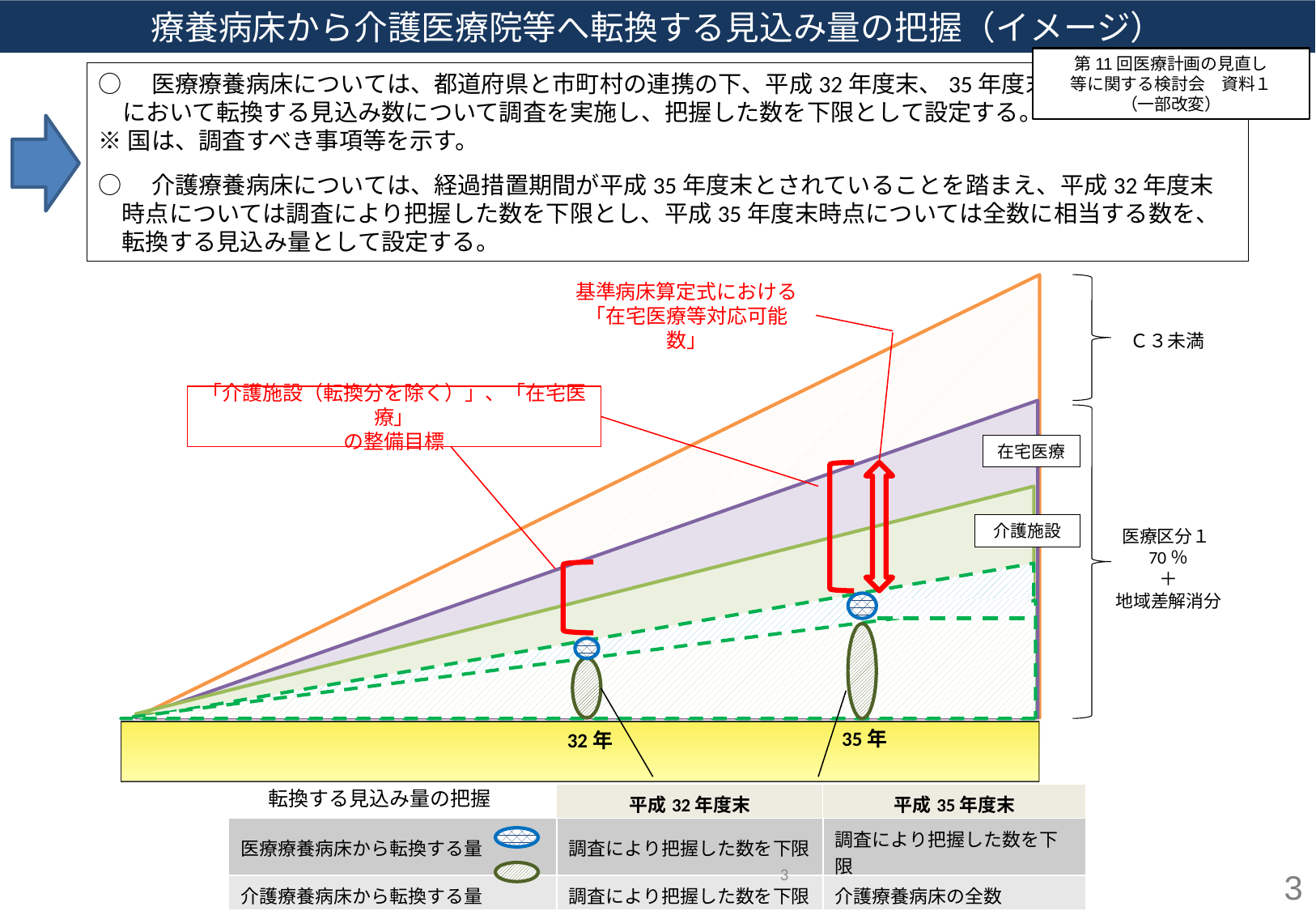

療養病床から介護医療院等へ転換する見込み量の把握（イメージ）
第11回医療計画の見直し
等に関する検討会　資料１
（一部改変）
○　医療療養病床については、都道府県と市町村の連携の下、平成32年度末、35年度末時点
において転換する見込み数について調査を実施し、把握した数を下限として設定する。
※国は、調査すべき事項等を示す。

○　介護療養病床については、経過措置期間が平成35年度末とされていることを踏まえ、平成32年度末時点については調査により把握した数を下限とし、平成35年度末時点については全数に相当する数を、転換する見込み量として設定する。

基準病床算定式における「在宅医療等対応可能数」
Ｃ３未満
「介護施設（転換分を除く）」、「在宅医療」
の整備目標

在宅医療

介護施設
医療区分１70％
＋
地域差解消分

35年

32年
転換する見込み量の把握
|  | 平成32年度末 | 平成35年度末 |
| --- | --- | --- |
| 医療療養病床から転換する量 | 調査により把握した数を下限 | 調査により把握した数を下限 |
| 介護療養病床から転換する量 | 調査により把握した数を下限 | 介護療養病床の全数 |

3

3